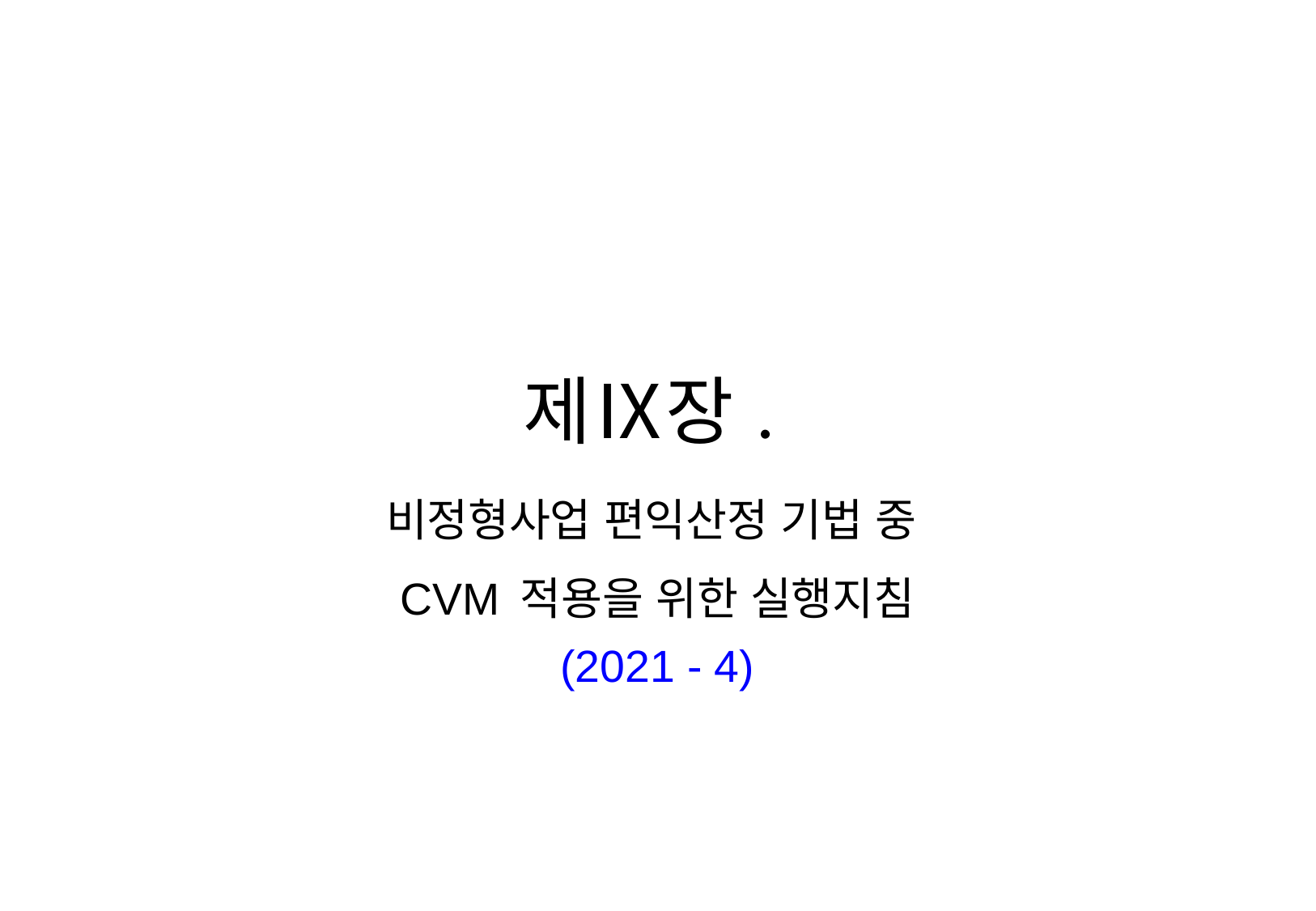

# 제Ⅸ장.
비정형사업 편익산정 기법 중
CVM 적용을 위한 실행지침
(2021 - 4)